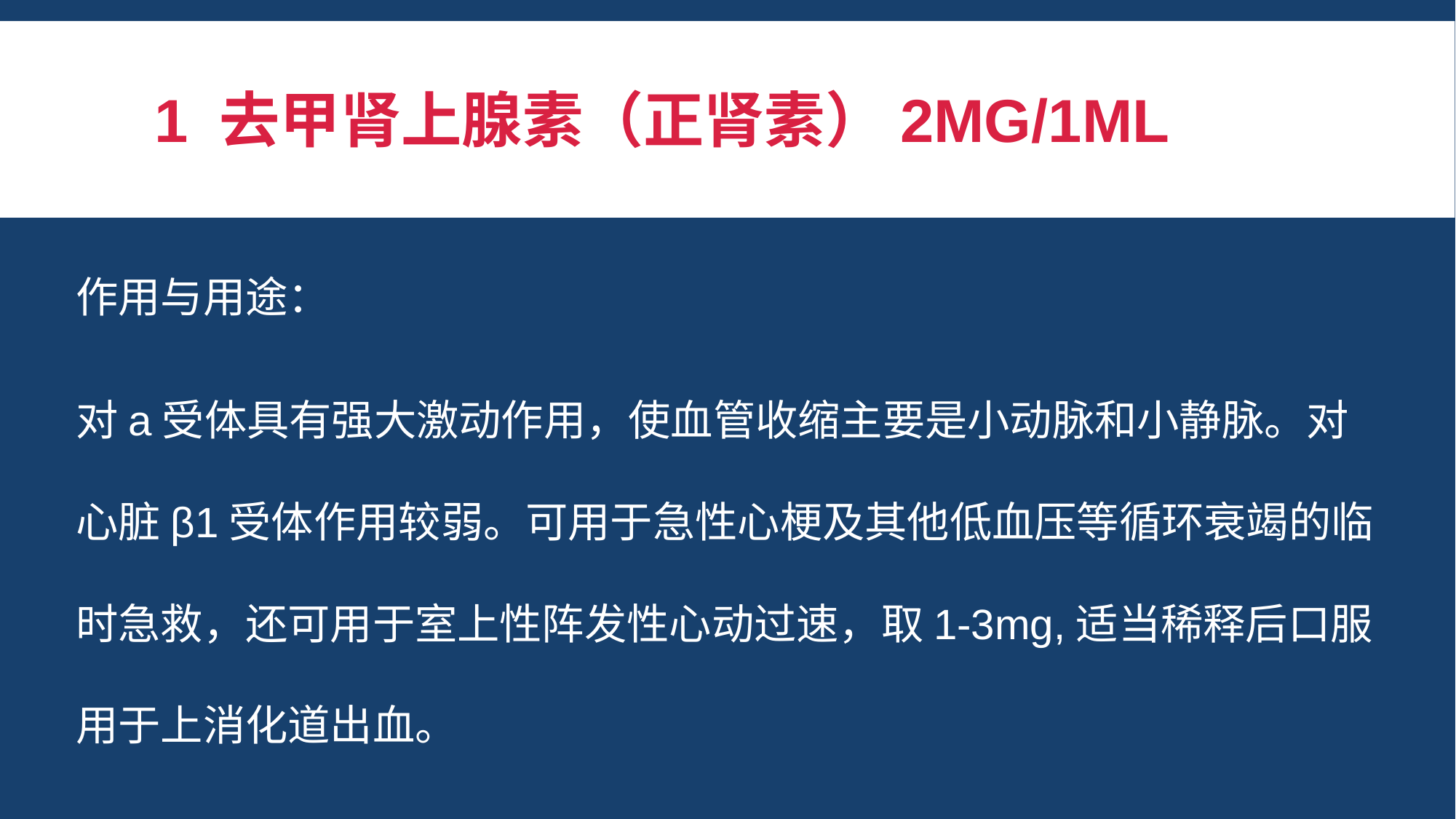

# 1 去甲肾上腺素（正肾素）2mg/1ml
作用与用途：
对a受体具有强大激动作用，使血管收缩主要是小动脉和小静脉。对心脏β1受体作用较弱。可用于急性心梗及其他低血压等循环衰竭的临时急救，还可用于室上性阵发性心动过速，取1-3mg,适当稀释后口服用于上消化道出血。